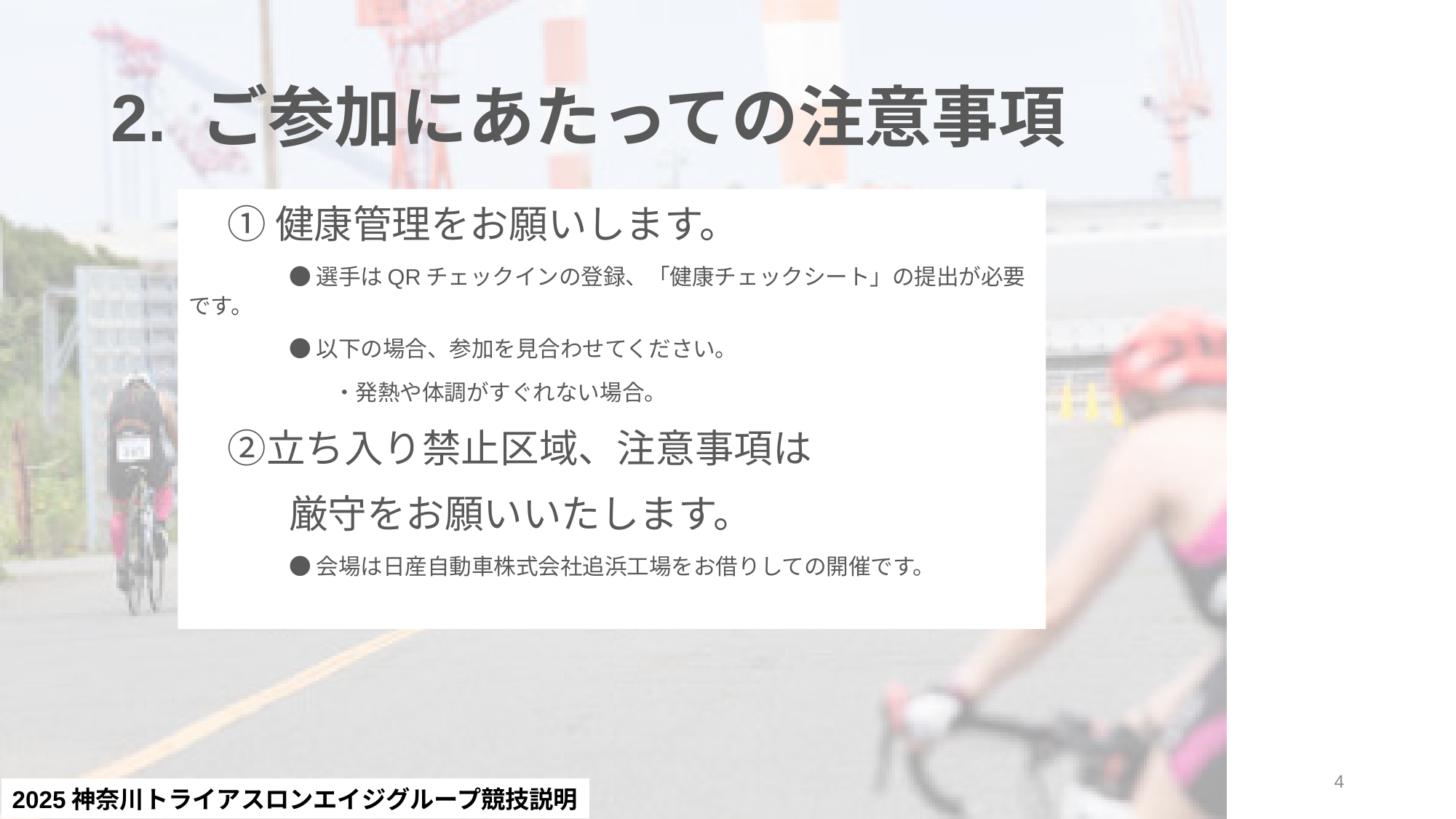

# 2. ご参加にあたっての注意事項
　① 健康管理をお願いします。
	●選手はQRチェックインの登録、「健康チェックシート」の提出が必要です。
	●以下の場合、参加を見合わせてください。
	　　・発熱や体調がすぐれない場合。
　②立ち入り禁止区域、注意事項は
			厳守をお願いいたします。
	●会場は日産自動車株式会社追浜工場をお借りしての開催です。

4
2025神奈川トライアスロンエイジグループ競技説明